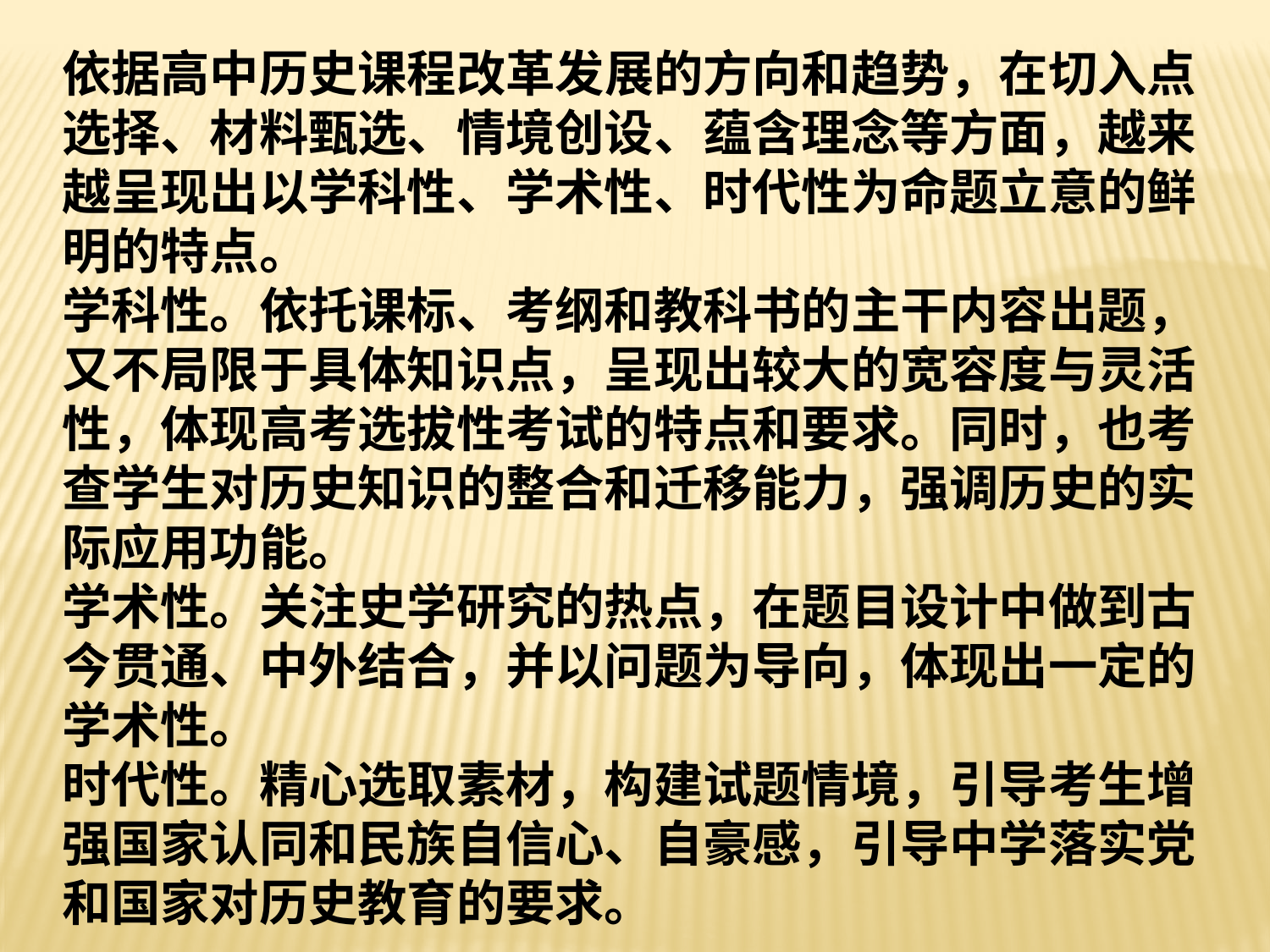

依据高中历史课程改革发展的方向和趋势，在切入点选择、材料甄选、情境创设、蕴含理念等方面，越来越呈现出以学科性、学术性、时代性为命题立意的鲜明的特点。
学科性。依托课标、考纲和教科书的主干内容出题，又不局限于具体知识点，呈现出较大的宽容度与灵活性，体现高考选拔性考试的特点和要求。同时，也考查学生对历史知识的整合和迁移能力，强调历史的实际应用功能。
学术性。关注史学研究的热点，在题目设计中做到古今贯通、中外结合，并以问题为导向，体现出一定的学术性。
时代性。精心选取素材，构建试题情境，引导考生增强国家认同和民族自信心、自豪感，引导中学落实党和国家对历史教育的要求。